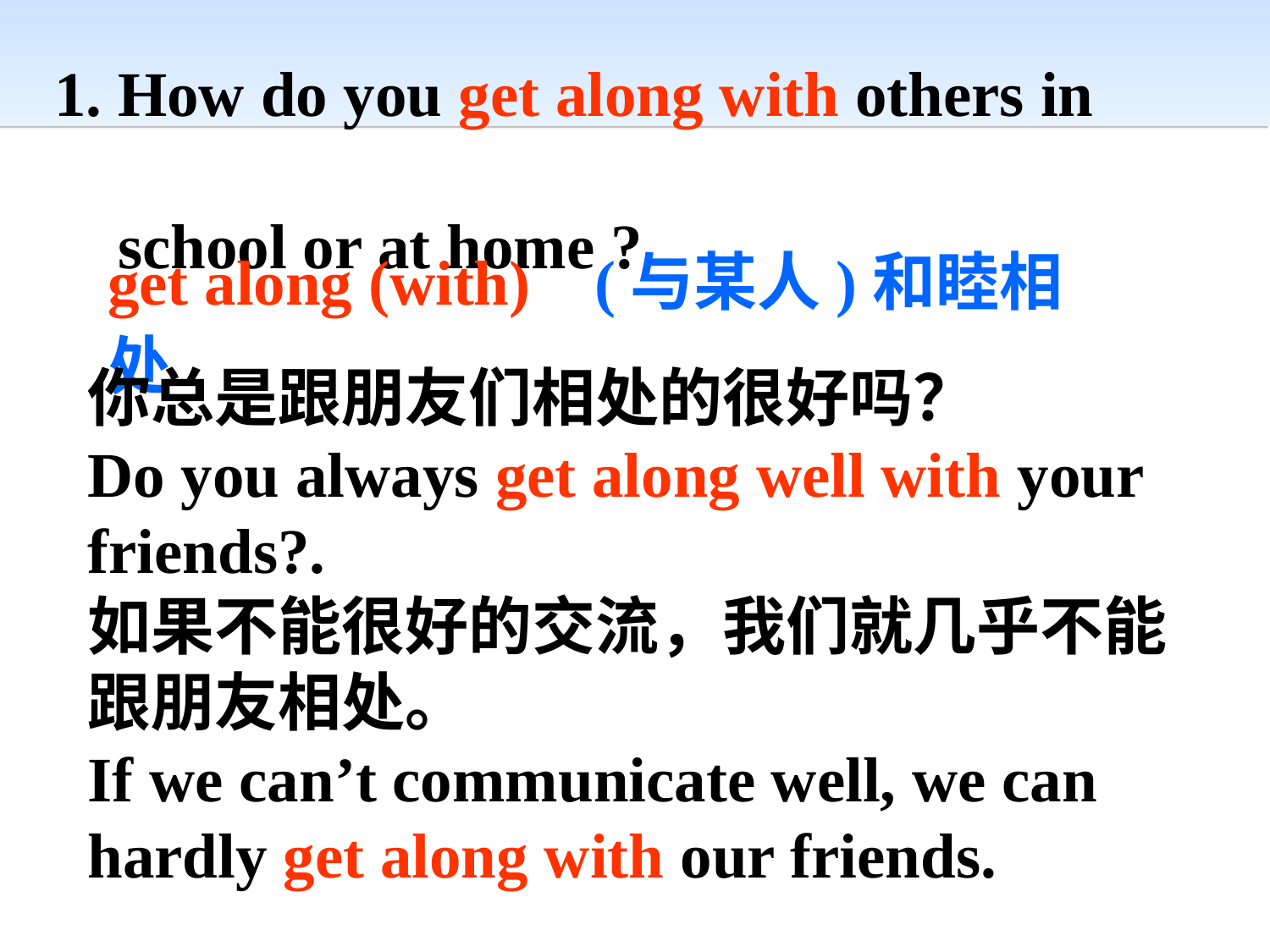

1. How do you get along with others in
    school or at home ?
get along (with)    (与某人)和睦相处
你总是跟朋友们相处的很好吗？
Do you always get along well with your friends?.
如果不能很好的交流，我们就几乎不能跟朋友相处。
If we can’t communicate well, we can hardly get along with our friends.